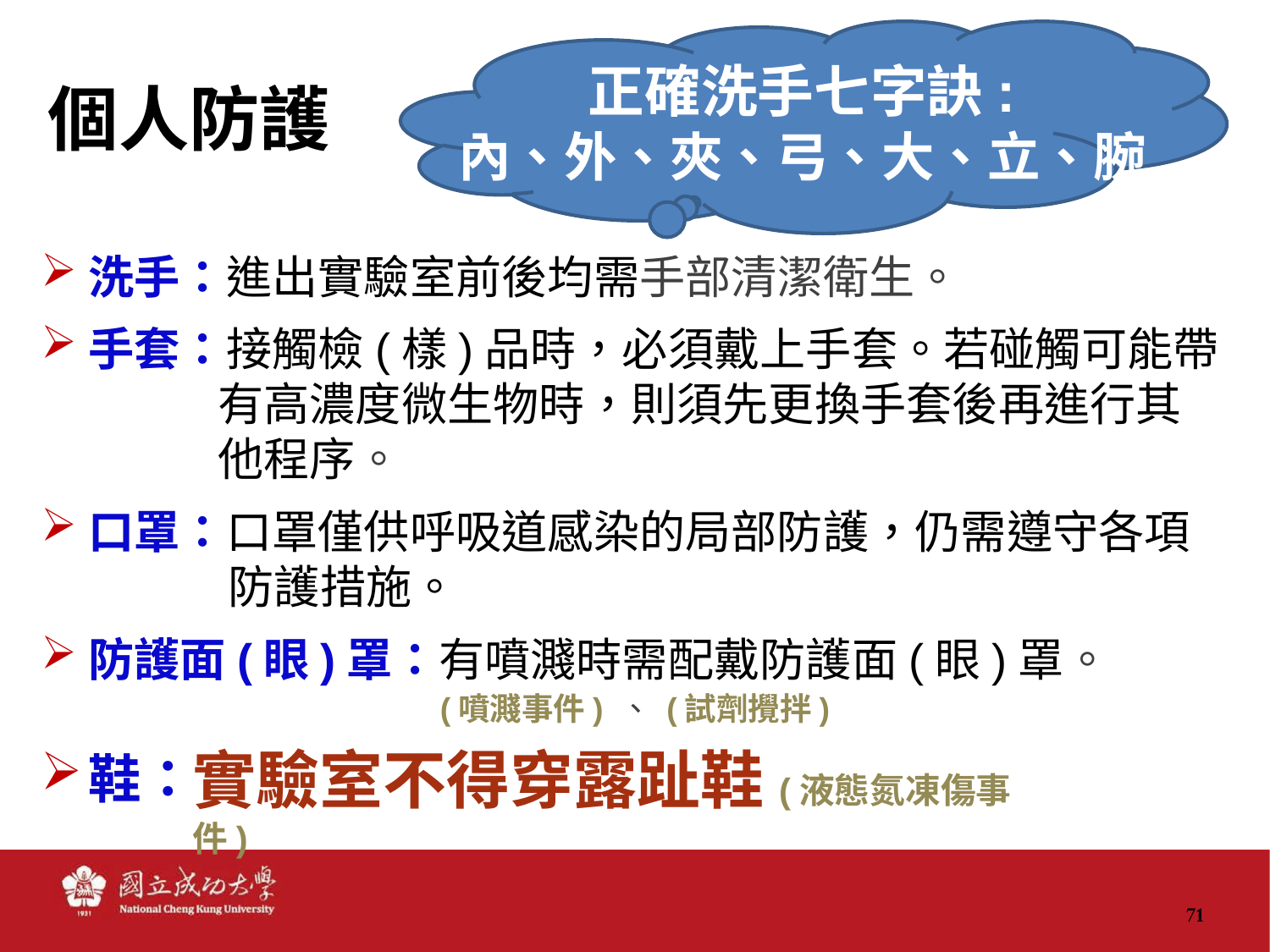

正確洗手七字訣:
內、外、夾、弓、大、立、腕
個人防護
洗手：進出實驗室前後均需手部清潔衛生。
手套：接觸檢(樣)品時，必須戴上手套。若碰觸可能帶
                有高濃度微生物時，則須先更換手套後再進行其
                他程序。
口罩：口罩僅供呼吸道感染的局部防護，仍需遵守各項
                 防護措施。
防護面(眼)罩：有噴濺時需配戴防護面(眼)罩。
                                         (噴濺事件) 、 (試劑攪拌)
鞋：

實驗室不得穿露趾鞋(液態氮凍傷事件)

71